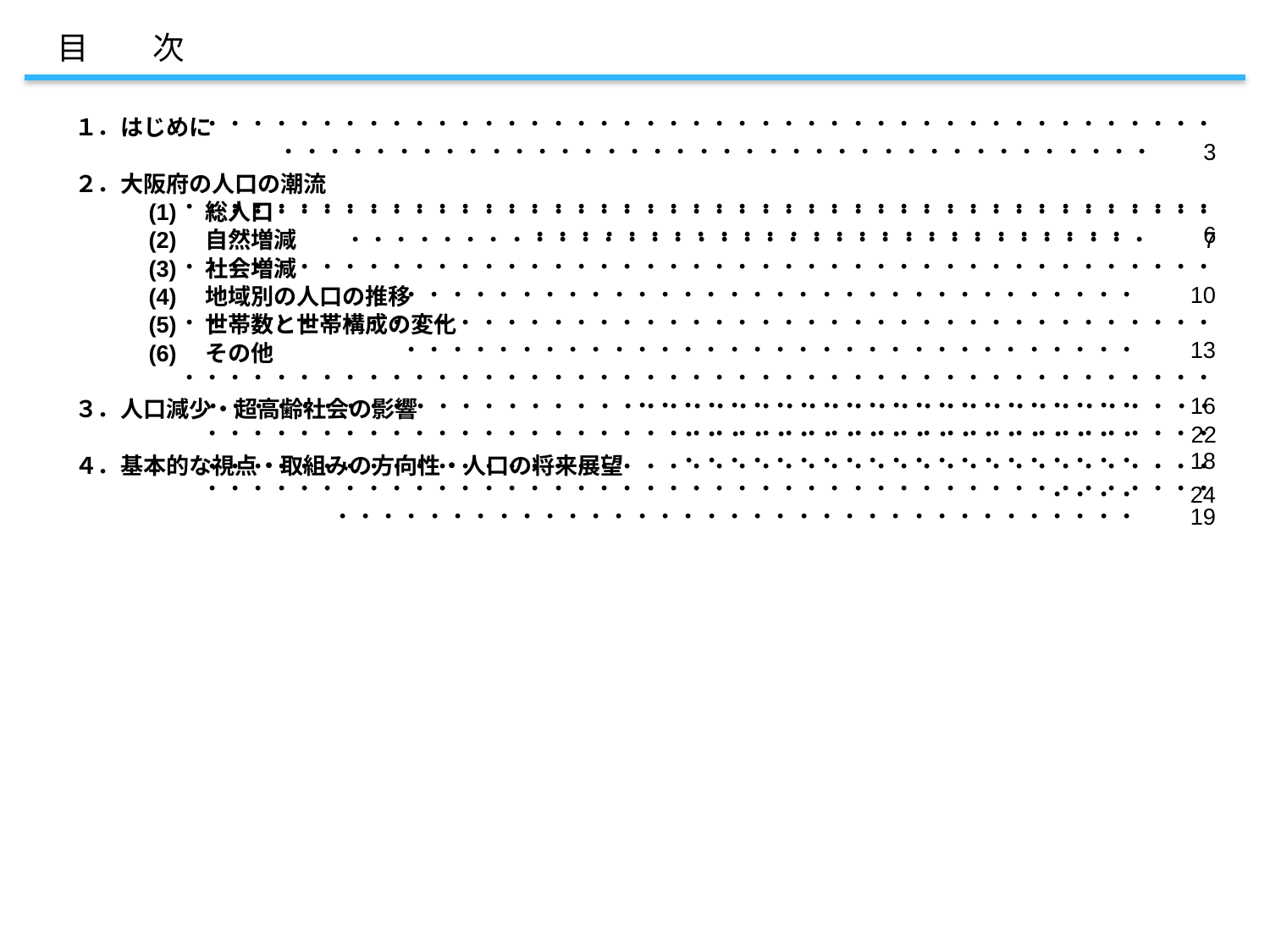

目　　次
　・・・・・・・・・・・・・・・・・・・・・・・・・・・・・・・・・・・・・・・・・・・・・・・・・・・・・・・・・・・・・・・・・・・・・・・・・・・・・・・・・・  　  3

・・・・・・・・・・・・・・・・・・・・・・・・・・・・・・・・・・・・・・・・・・・・・・・・・・・・・・・・・・・・・・・・・・・・・・・　　　6
１．はじめに

２．大阪府の人口の潮流
　　　(1)　総人口
　　　(2)　自然増減
　　　(3)　社会増減
　　　(4)　地域別の人口の推移
　　　(5)　世帯数と世帯構成の変化
　　　(6)　その他

３．人口減少・超高齢社会の影響

４．基本的な視点・取組みの方向性・人口の将来展望
　・・・・・・・・・・・・・・・・・・・・・・・・・・・・・・・・・・・・・・・・・・・・・・・・・・・・・・・・・・・・・・・・・・・・・・・・・・・・・・・　　7
・・・・・・・・・・・・・・・・・・・・・・・・・・・・・・・・・・・・・・・・・・・・・・・・・・・・・・・・・・・・・・・・・・・・・・・・・・・・・　　10
・・・・・・・・・・・・・・・・・・・・・・・・・・・・・・・・・・・・・・・・・・・・・・・・・・・・・・・・・・・・・・・・・・・・・・・・・・・・・　　13
・・・・・・・・・・・・・・・・・・・・・・・・・・・・・・・・・・・・・・・・・・・・・・・・・・・・・・・・・・・・・・・・・・・　　16
　・・・・・・・・・・・・・・・・・・・・・・・・・・・・・・・・・・・・・・・・・・・・・・・・・・・・・・・・・・・・・・・・　　18
　・・・・・・・・・・・・・・・・・・・・・・・・・・・・・・・・・・・・・・・・・・・・・・・・・・・・・・・・・・・・・・・・・・・・・・・・・・・・・・・　　19
　・・・・・・・・・・・・・・・・・・・・・・・・・・・・・・・・・・・・・・・・・・・・・・・・・・・・・・・・・・・・・・・・　　22
　・・・・・・・・・・・・・・・・・・・・・・・・・・・・・・・・・・・・・・・・・・・・・・・・　　24